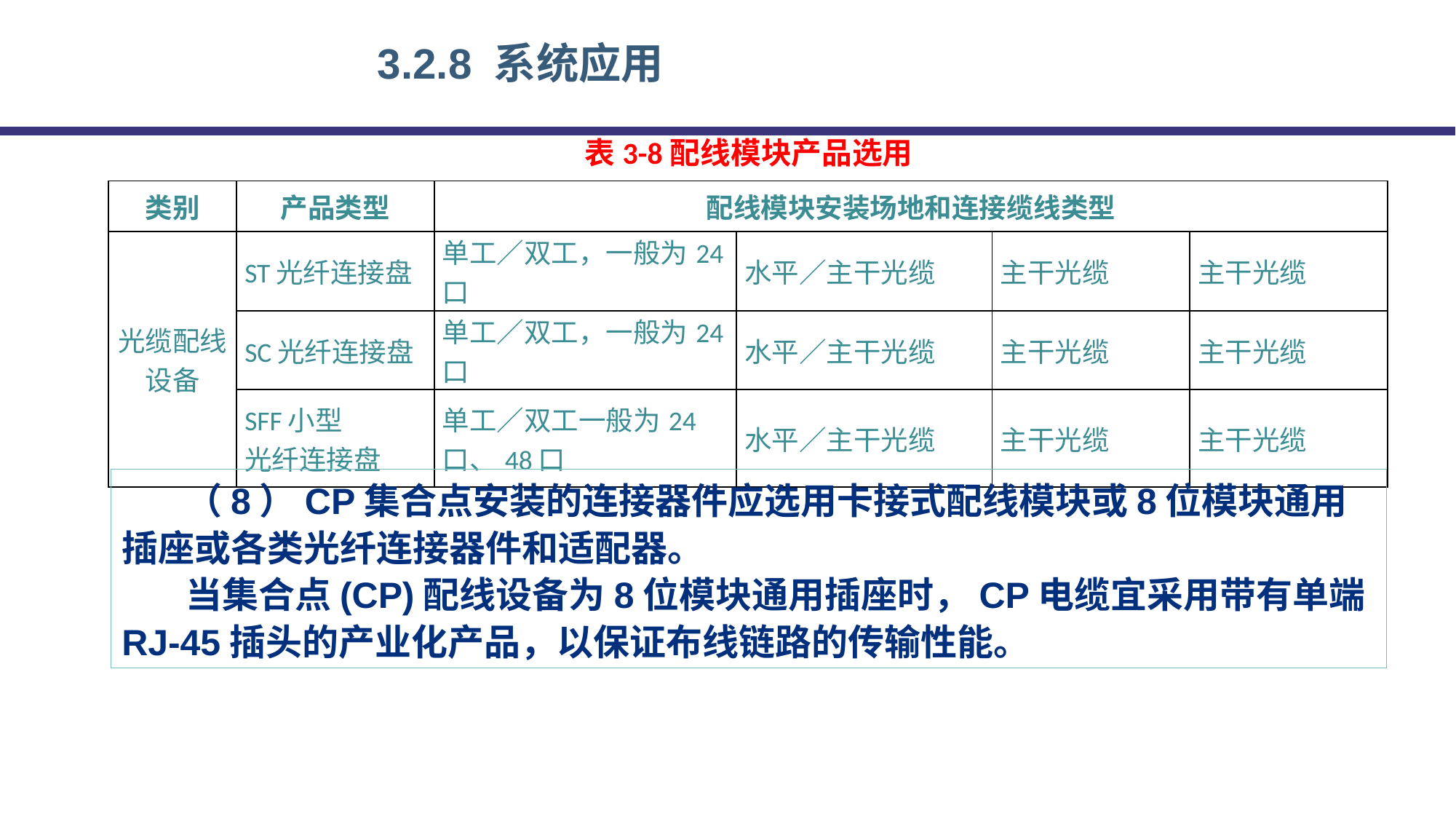

3.2.8 系统应用
表3-8配线模块产品选用
| 类别 | 产品类型 | 配线模块安装场地和连接缆线类型 |  |  |  |
| --- | --- | --- | --- | --- | --- |
| 光缆配线设备 | ST光纤连接盘 | 单工／双工，一般为24口 | 水平／主干光缆 | 主干光缆 | 主干光缆 |
|  | SC光纤连接盘 | 单工／双工，一般为24口 | 水平／主干光缆 | 主干光缆 | 主干光缆 |
|  | SFF小型 光纤连接盘 | 单工／双工一般为24口、48口 | 水平／主干光缆 | 主干光缆 | 主干光缆 |
（8）CP集合点安装的连接器件应选用卡接式配线模块或8位模块通用插座或各类光纤连接器件和适配器。
当集合点(CP)配线设备为8位模块通用插座时，CP电缆宜采用带有单端RJ-45插头的产业化产品，以保证布线链路的传输性能。